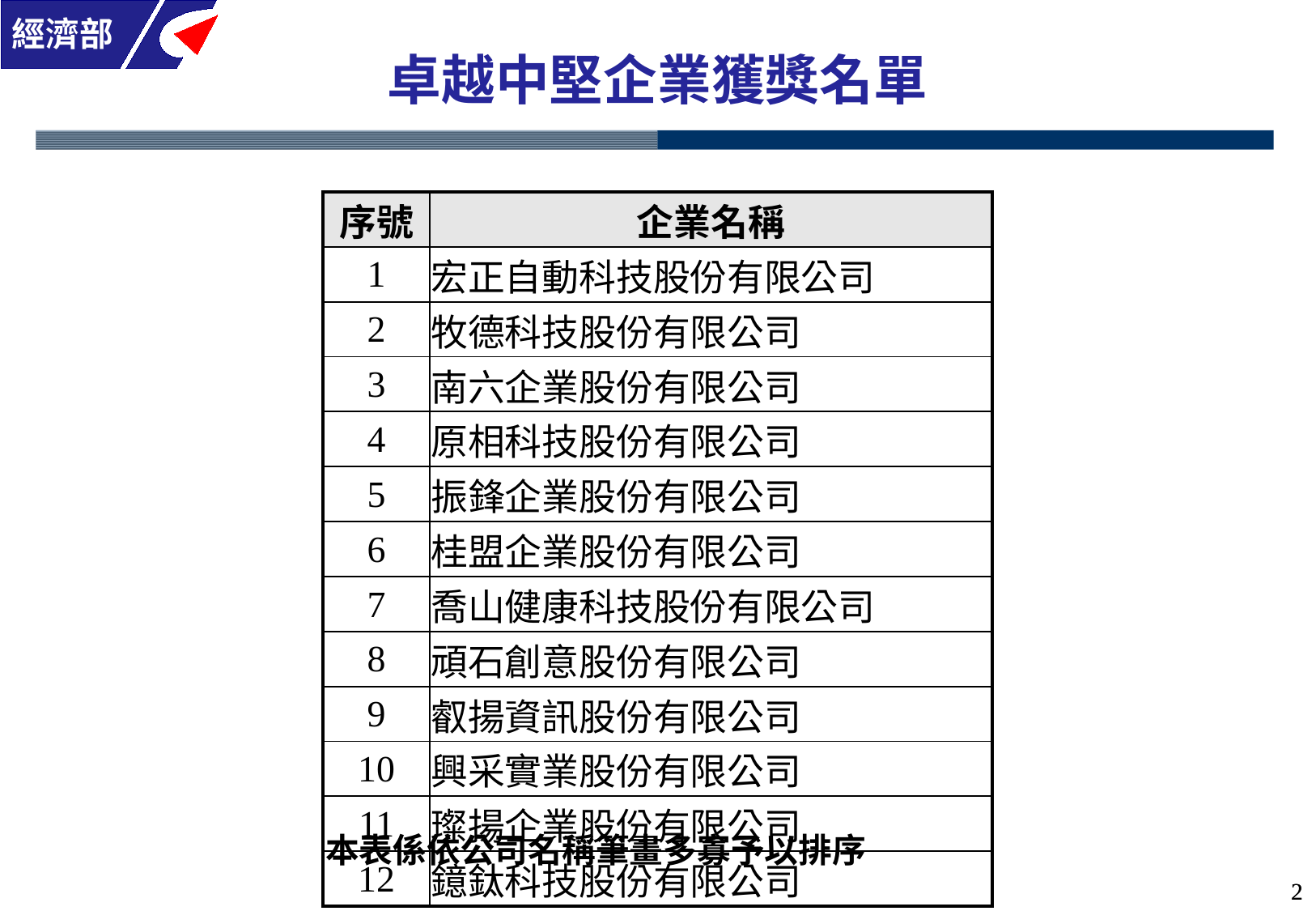

卓越中堅企業獲獎名單
| 序號 | 企業名稱 |
| --- | --- |
| 1 | 宏正自動科技股份有限公司 |
| 2 | 牧德科技股份有限公司 |
| 3 | 南六企業股份有限公司 |
| 4 | 原相科技股份有限公司 |
| 5 | 振鋒企業股份有限公司 |
| 6 | 桂盟企業股份有限公司 |
| 7 | 喬山健康科技股份有限公司 |
| 8 | 頑石創意股份有限公司 |
| 9 | 叡揚資訊股份有限公司 |
| 10 | 興采實業股份有限公司 |
| 11 | 璨揚企業股份有限公司 |
| 12 | 鐿鈦科技股份有限公司 |
本表係依公司名稱筆畫多寡予以排序
2
2